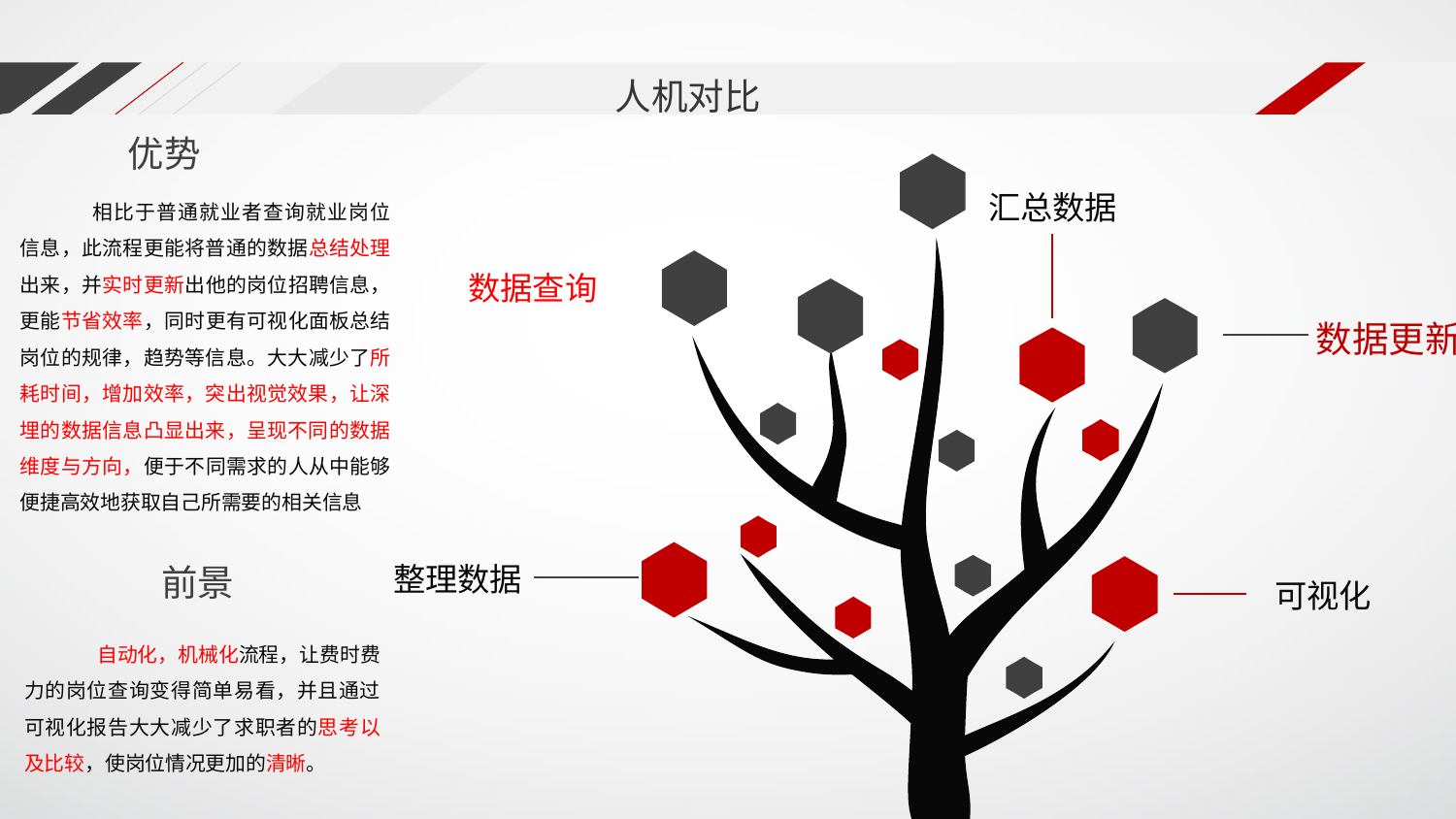

人机对比
优势
相比于普通就业者查询就业岗位信息，此流程更能将普通的数据总结处理出来，并实时更新出他的岗位招聘信息，更能节省效率，同时更有可视化面板总结岗位的规律，趋势等信息。大大减少了所耗时间，增加效率，突出视觉效果，让深埋的数据信息凸显出来，呈现不同的数据维度与方向，便于不同需求的人从中能够便捷高效地获取自己所需要的相关信息

汇总数据

数据查询

数据更新

前景
自动化，机械化流程，让费时费力的岗位查询变得简单易看，并且通过可视化报告大大减少了求职者的思考以及比较，使岗位情况更加的清晰。

整理数据

可视化